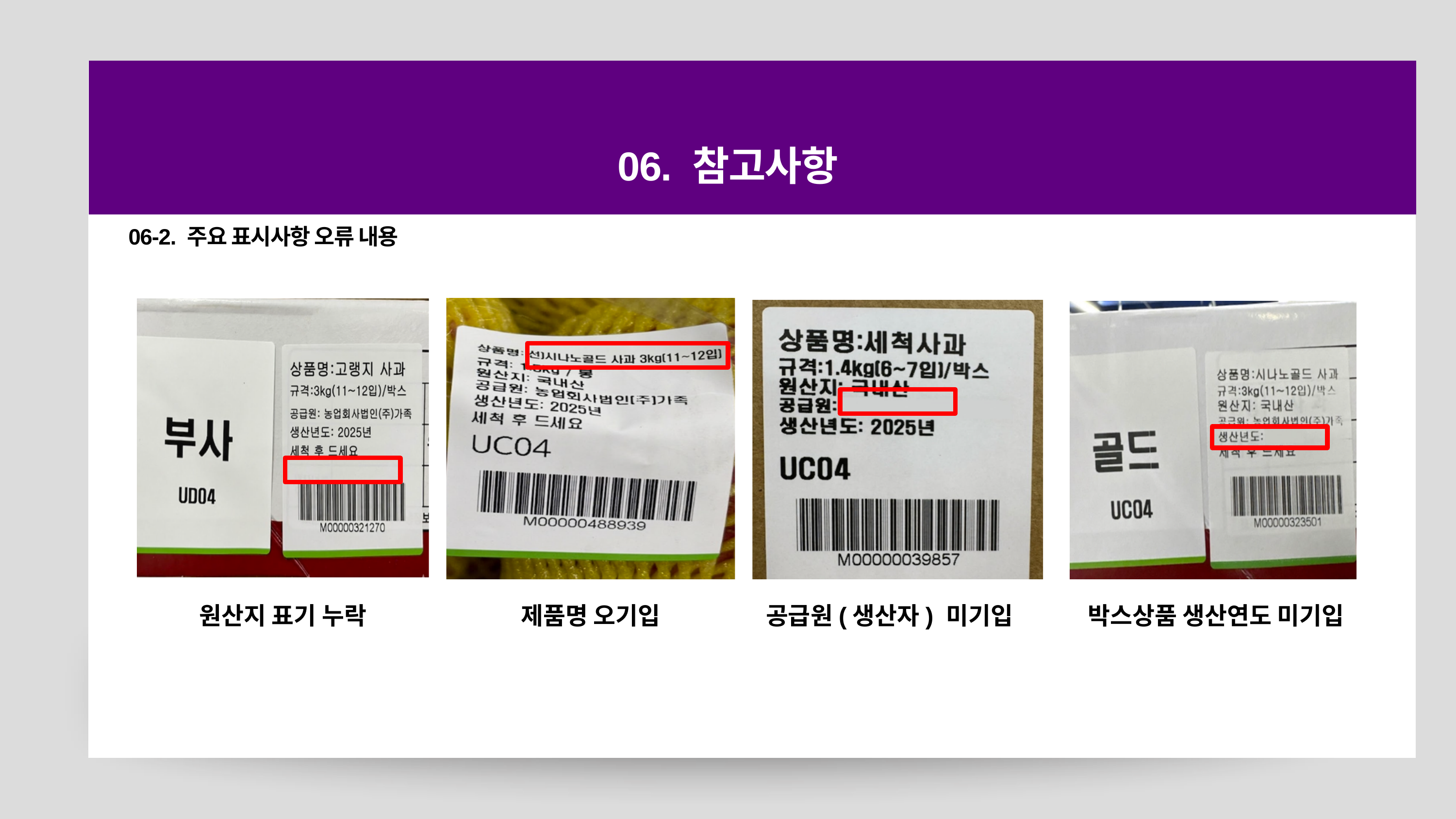

06. 참고사항
06-2. 주요 표시사항 오류 내용

원산지 표기 누락
제품명 오기입
공급원(생산자) 미기입
박스상품 생산연도 미기입